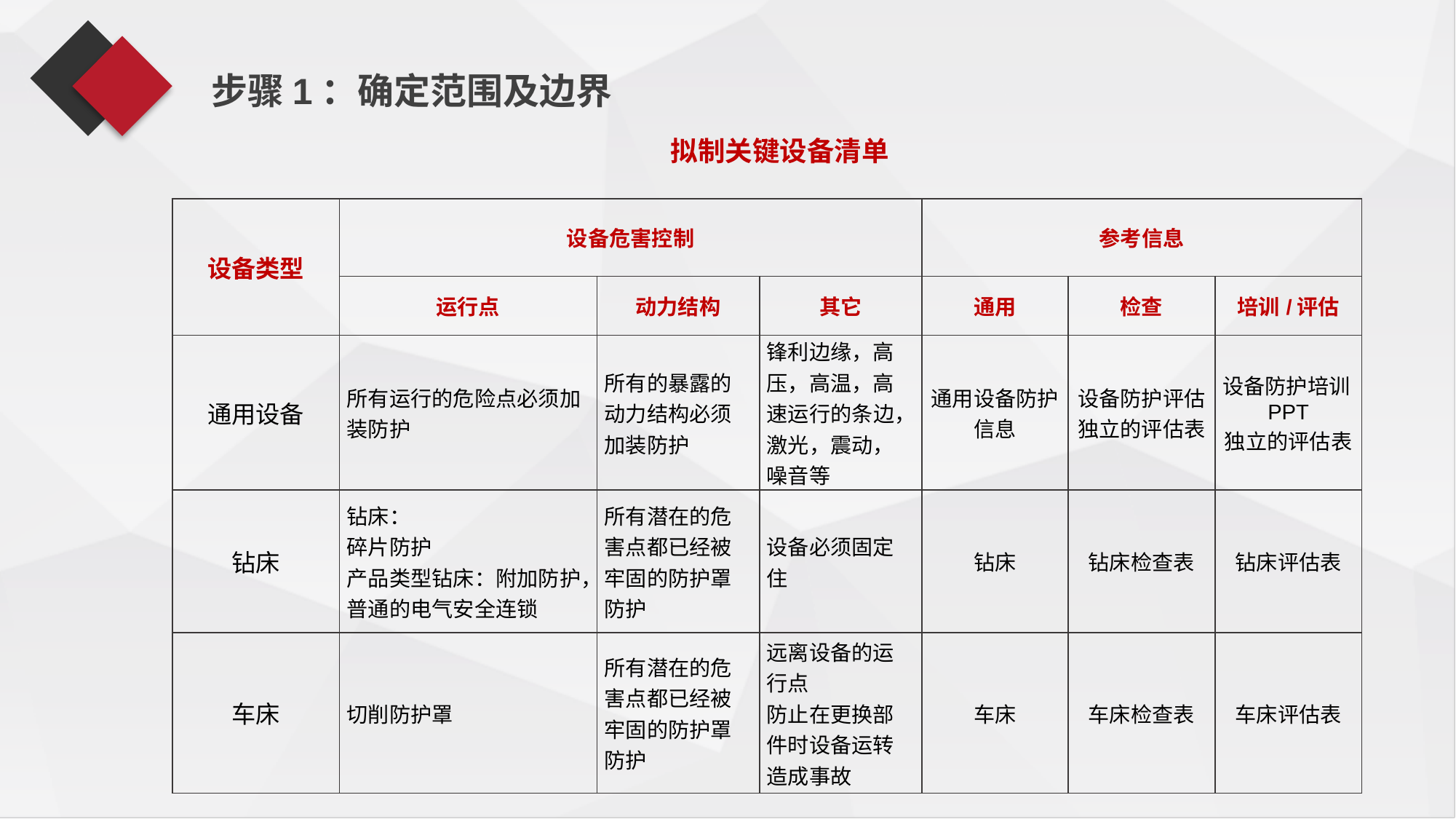

步骤1：确定范围及边界
       拟制关键设备清单
| 设备类型 | 设备危害控制 |  |  | 参考信息 |  |  |
| --- | --- | --- | --- | --- | --- | --- |
|  | 运行点 | 动力结构 | 其它 | 通用 | 检查 | 培训/评估 |
| 通用设备 | 所有运行的危险点必须加装防护 | 所有的暴露的动力结构必须加装防护 | 锋利边缘，高压，高温，高速运行的条边，激光，震动，噪音等 | 通用设备防护信息 | 设备防护评估 独立的评估表 | 设备防护培训PPT 独立的评估表 |
| 钻床 | 钻床： 碎片防护 产品类型钻床：附加防护，普通的电气安全连锁 | 所有潜在的危害点都已经被牢固的防护罩防护 | 设备必须固定住 | 钻床 | 钻床检查表 | 钻床评估表 |
| 车床 | 切削防护罩 | 所有潜在的危害点都已经被牢固的防护罩防护 | 远离设备的运行点 防止在更换部件时设备运转造成事故 | 车床 | 车床检查表 | 车床评估表 |